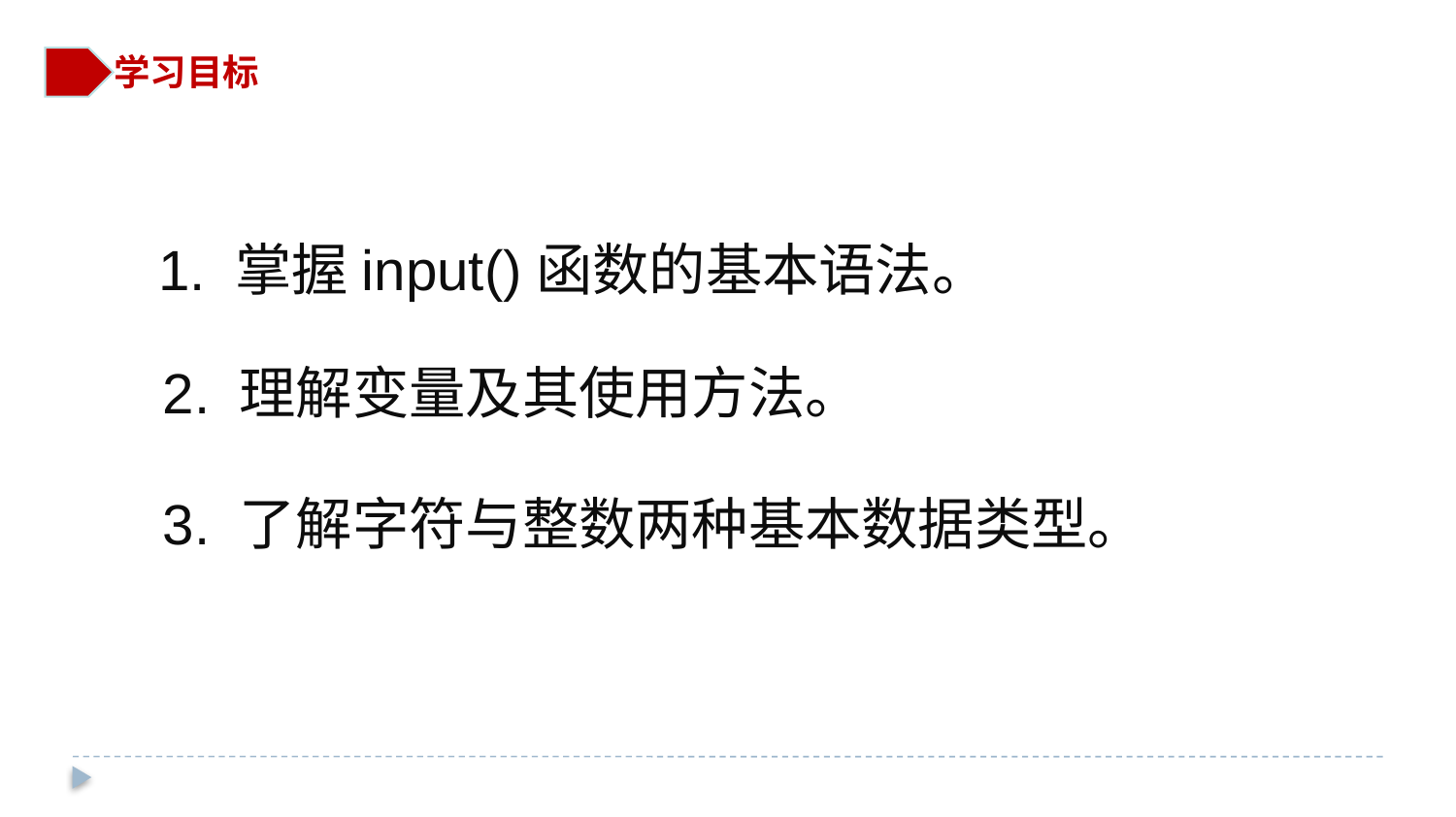

学习目标
1. 掌握input()函数的基本语法。
2. 理解变量及其使用方法。
3. 了解字符与整数两种基本数据类型。